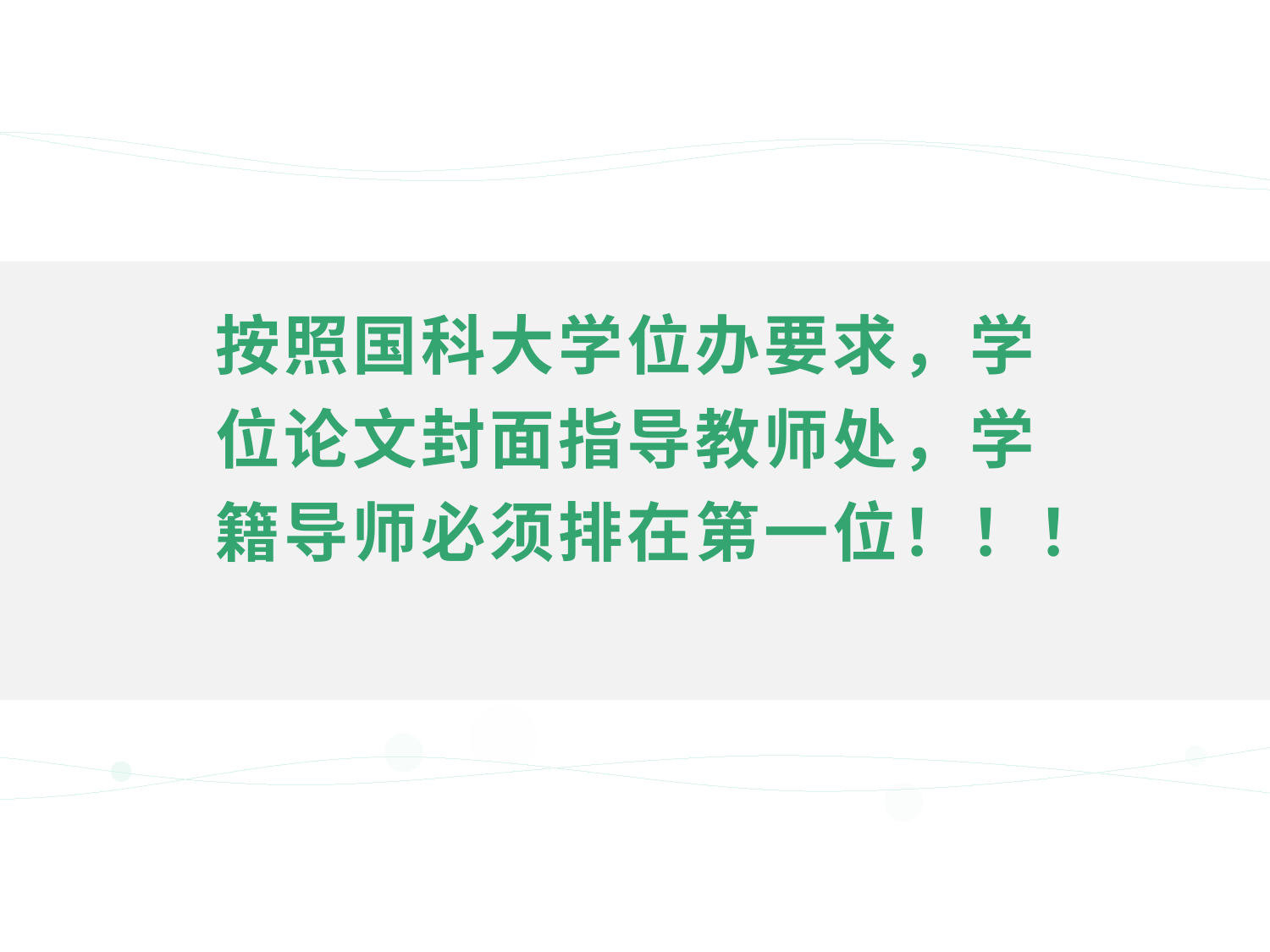

按照国科大学位办要求，学位论文封面指导教师处，学籍导师必须排在第一位！！！